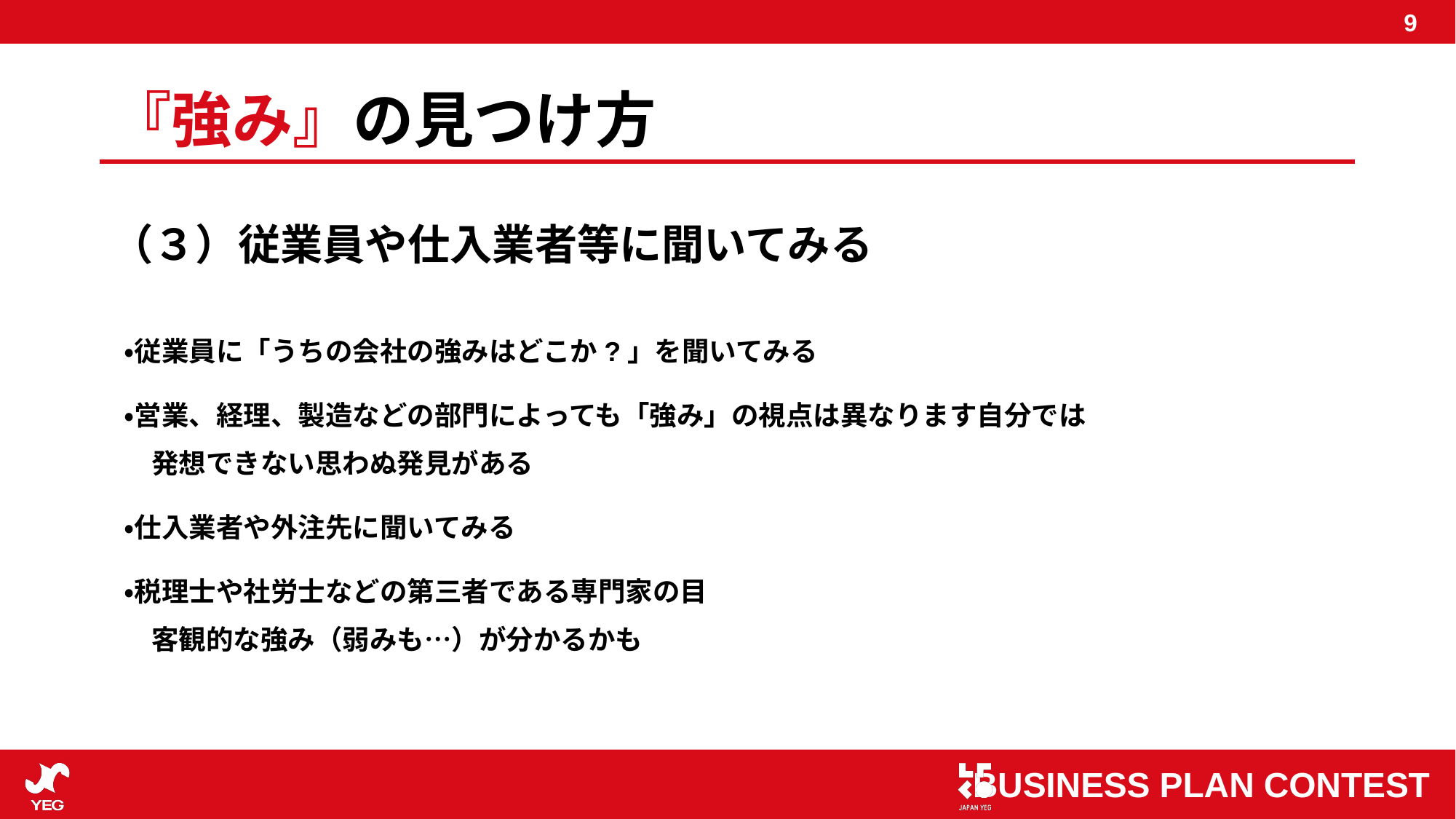

# 『強み』の見つけ方
（３）従業員や仕入業者等に聞いてみる
・従業員に「うちの会社の強みはどこか?」を聞いてみる
・営業、経理、製造などの部門によっても「強み」の視点は異なります自分では
　発想できない思わぬ発見がある
・仕入業者や外注先に聞いてみる
・税理士や社労士などの第三者である専門家の目
　客観的な強み（弱みも…）が分かるかも